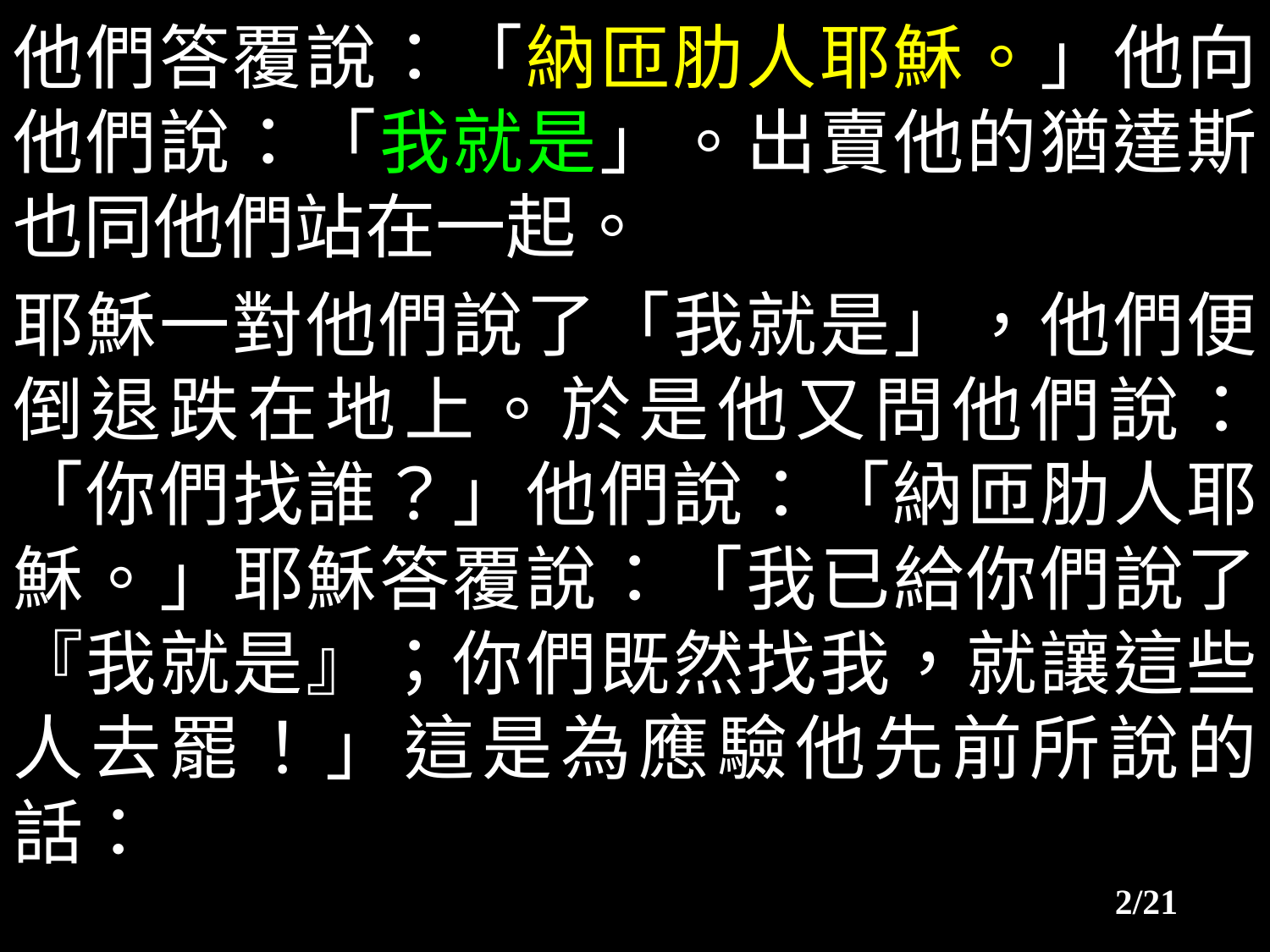

他們答覆說：「納匝肋人耶穌。」他向他們說：「我就是」。出賣他的猶達斯也同他們站在一起。
耶穌一對他們說了「我就是」，他們便倒退跌在地上。於是他又問他們說：「你們找誰？」他們說：「納匝肋人耶穌。」耶穌答覆說：「我已給你們說了『我就是』；你們既然找我，就讓這些人去罷！」這是為應驗他先前所說的話：
2/21